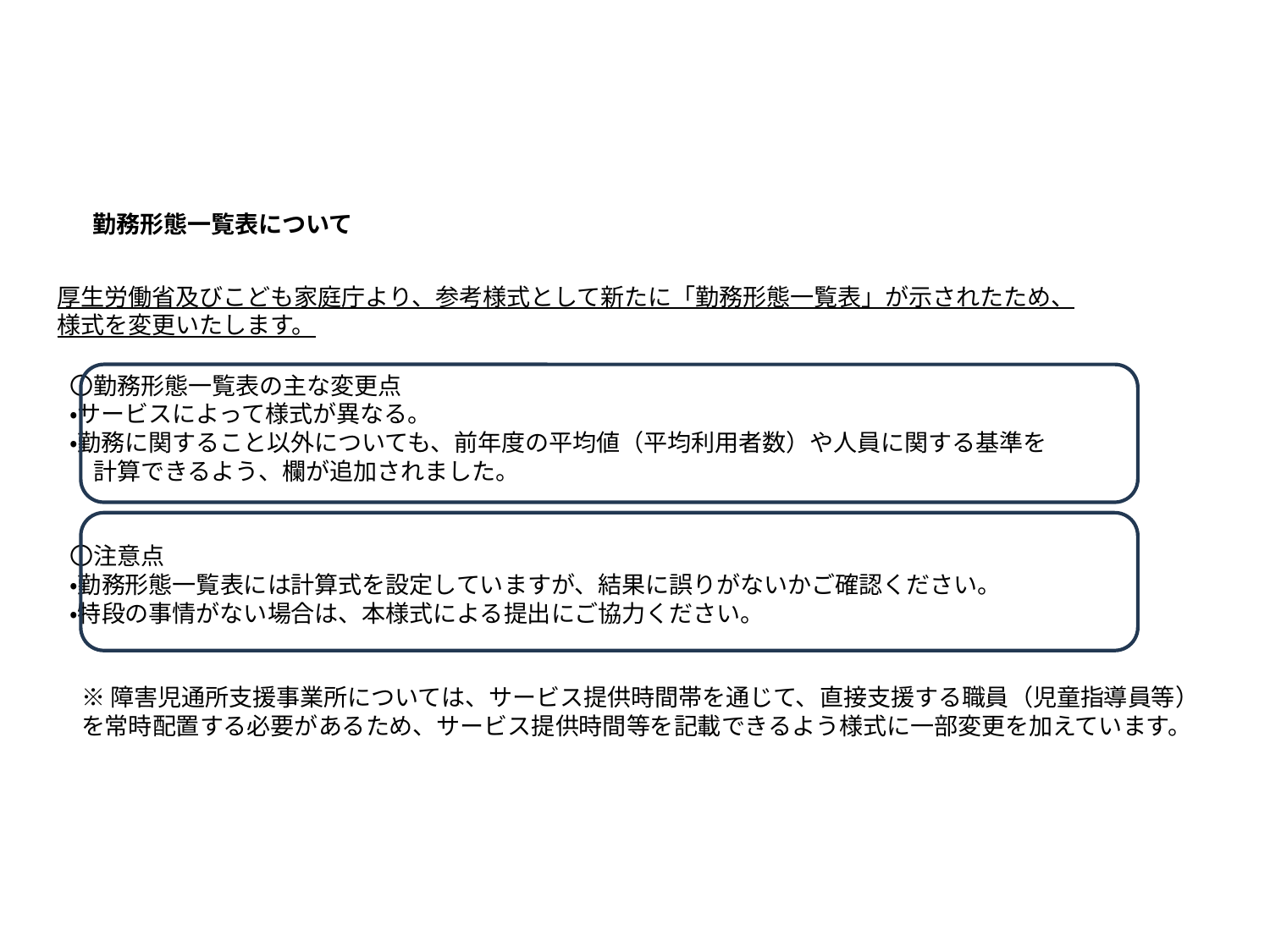

勤務形態一覧表について
厚生労働省及びこども家庭庁より、参考様式として新たに「勤務形態一覧表」が示されたため、
様式を変更いたします。
〇勤務形態一覧表の主な変更点
・サービスによって様式が異なる。
・勤務に関すること以外についても、前年度の平均値（平均利用者数）や人員に関する基準を
　計算できるよう、欄が追加されました。

〇注意点
・勤務形態一覧表には計算式を設定していますが、結果に誤りがないかご確認ください。
・特段の事情がない場合は、本様式による提出にご協力ください。
※障害児通所支援事業所については、サービス提供時間帯を通じて、直接支援する職員（児童指導員等）を常時配置する必要があるため、サービス提供時間等を記載できるよう様式に一部変更を加えています。